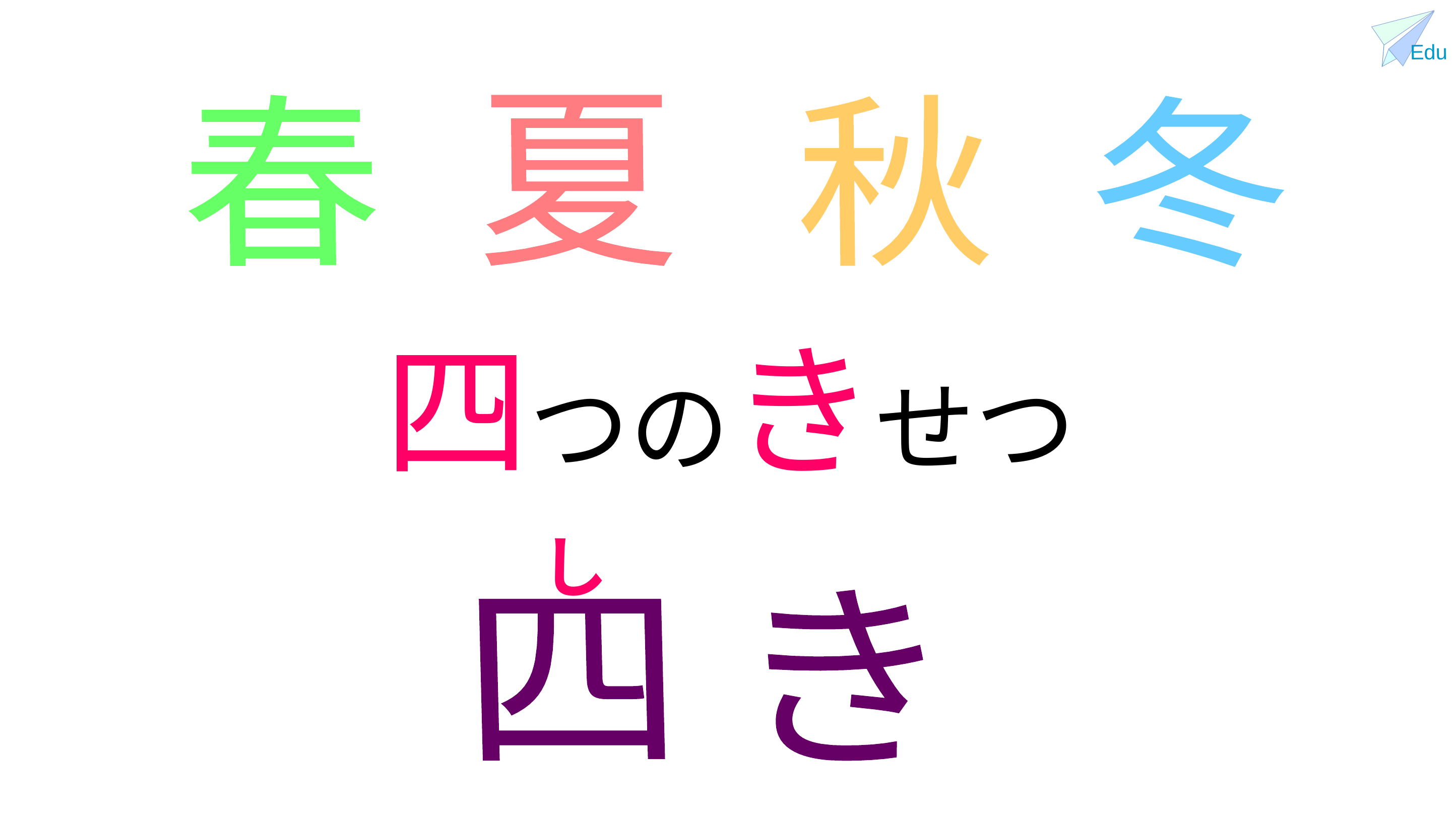

夏
秋
春
冬
四つのきせつ
し
四 き